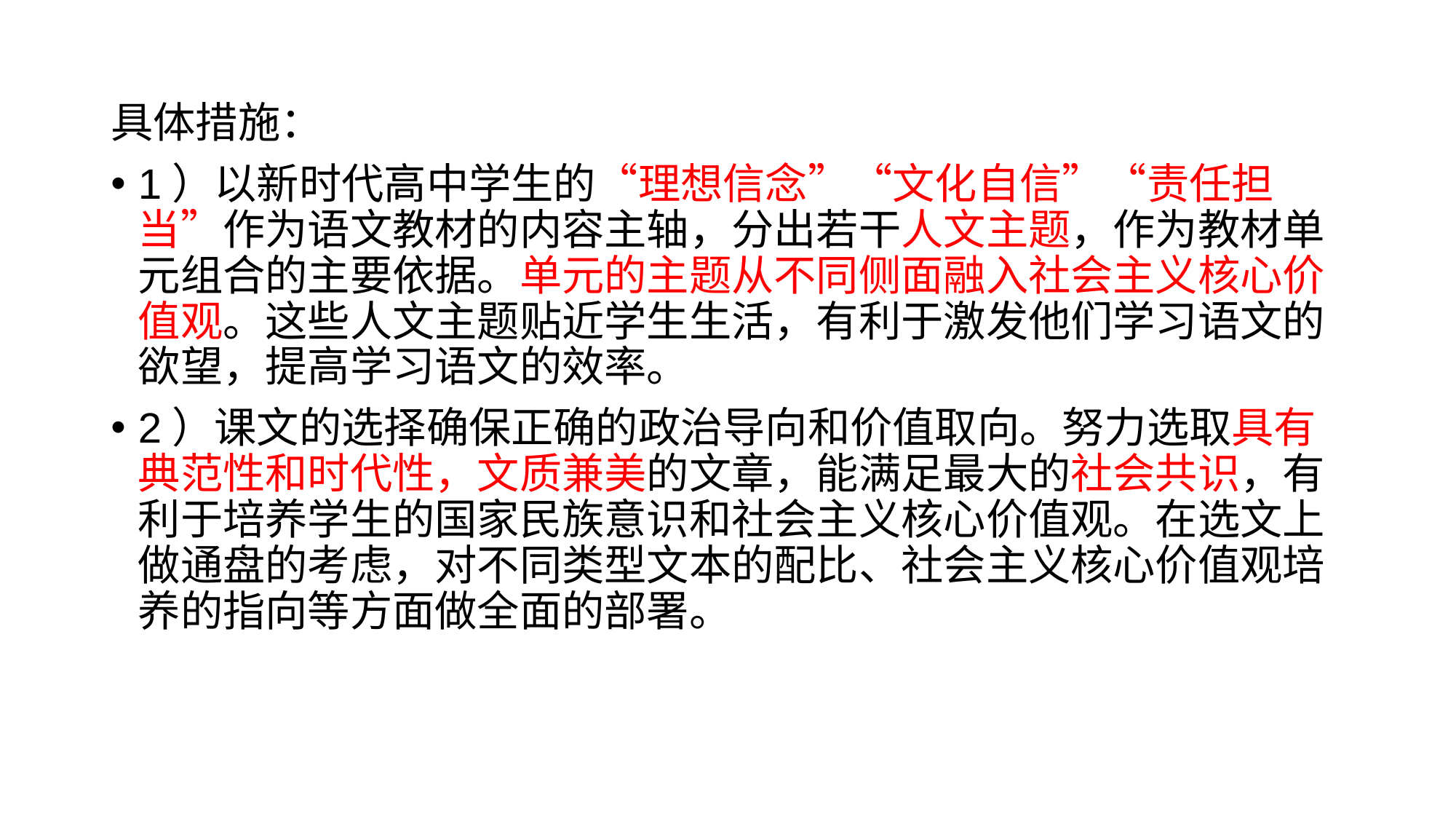

具体措施：
1）以新时代高中学生的“理想信念”“文化自信”“责任担当”作为语文教材的内容主轴，分出若干人文主题，作为教材单元组合的主要依据。单元的主题从不同侧面融入社会主义核心价值观。这些人文主题贴近学生生活，有利于激发他们学习语文的欲望，提高学习语文的效率。
2）课文的选择确保正确的政治导向和价值取向。努力选取具有典范性和时代性，文质兼美的文章，能满足最大的社会共识，有利于培养学生的国家民族意识和社会主义核心价值观。在选文上做通盘的考虑，对不同类型文本的配比、社会主义核心价值观培养的指向等方面做全面的部署。